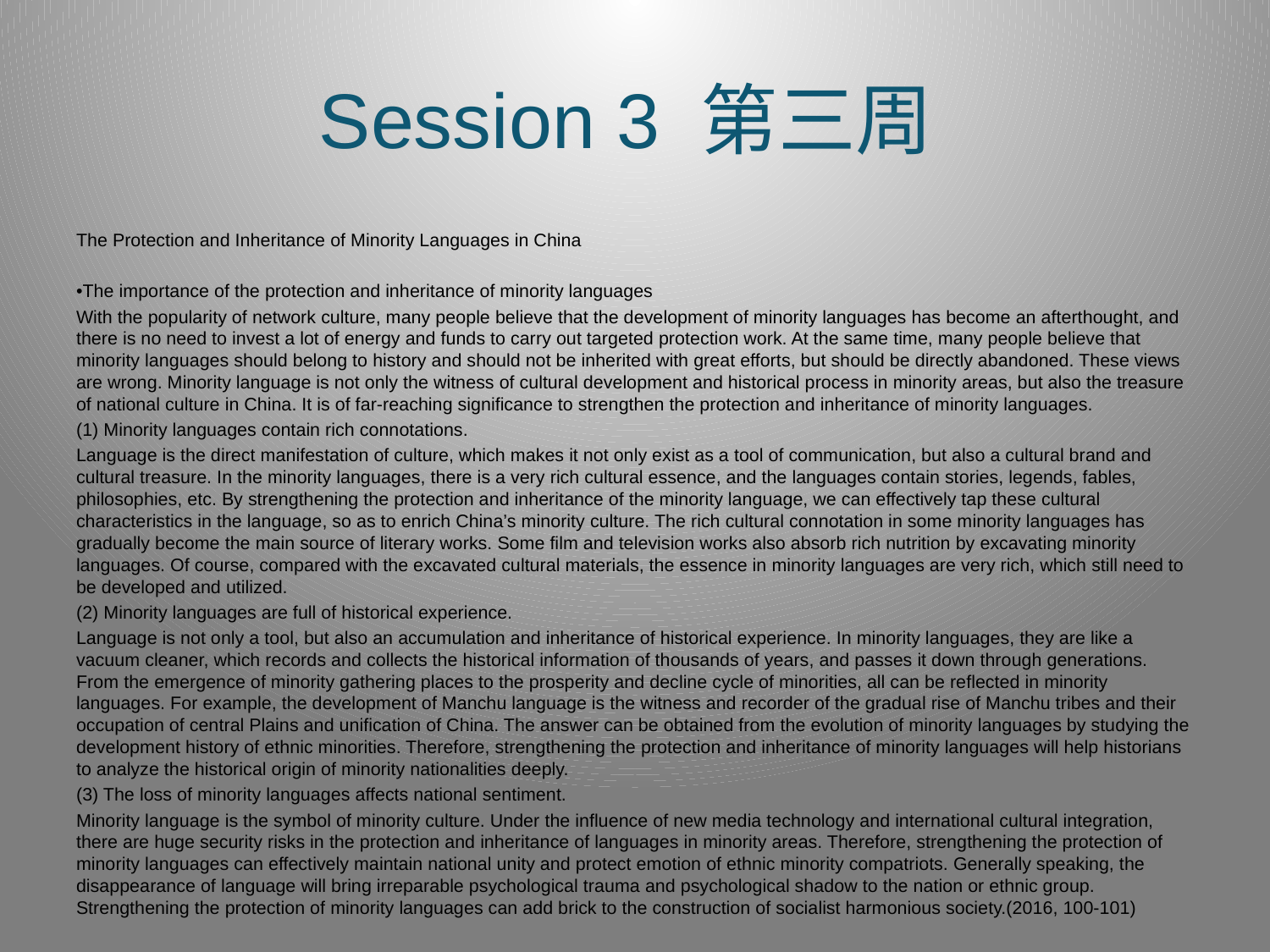

# Session 3 第三周
The Protection and Inheritance of Minority Languages in China

•The importance of the protection and inheritance of minority languages
With the popularity of network culture, many people believe that the development of minority languages has become an afterthought, and there is no need to invest a lot of energy and funds to carry out targeted protection work. At the same time, many people believe that minority languages should belong to history and should not be inherited with great efforts, but should be directly abandoned. These views are wrong. Minority language is not only the witness of cultural development and historical process in minority areas, but also the treasure of national culture in China. It is of far-reaching significance to strengthen the protection and inheritance of minority languages.
(1) Minority languages contain rich connotations.
Language is the direct manifestation of culture, which makes it not only exist as a tool of communication, but also a cultural brand and cultural treasure. In the minority languages, there is a very rich cultural essence, and the languages contain stories, legends, fables, philosophies, etc. By strengthening the protection and inheritance of the minority language, we can effectively tap these cultural characteristics in the language, so as to enrich China’s minority culture. The rich cultural connotation in some minority languages has gradually become the main source of literary works. Some film and television works also absorb rich nutrition by excavating minority languages. Of course, compared with the excavated cultural materials, the essence in minority languages are very rich, which still need to be developed and utilized.
(2) Minority languages are full of historical experience.
Language is not only a tool, but also an accumulation and inheritance of historical experience. In minority languages, they are like a vacuum cleaner, which records and collects the historical information of thousands of years, and passes it down through generations. From the emergence of minority gathering places to the prosperity and decline cycle of minorities, all can be reflected in minority languages. For example, the development of Manchu language is the witness and recorder of the gradual rise of Manchu tribes and their occupation of central Plains and unification of China. The answer can be obtained from the evolution of minority languages by studying the development history of ethnic minorities. Therefore, strengthening the protection and inheritance of minority languages will help historians to analyze the historical origin of minority nationalities deeply.
(3) The loss of minority languages affects national sentiment.
Minority language is the symbol of minority culture. Under the influence of new media technology and international cultural integration, there are huge security risks in the protection and inheritance of languages in minority areas. Therefore, strengthening the protection of minority languages can effectively maintain national unity and protect emotion of ethnic minority compatriots. Generally speaking, the disappearance of language will bring irreparable psychological trauma and psychological shadow to the nation or ethnic group. Strengthening the protection of minority languages can add brick to the construction of socialist harmonious society.(2016, 100-101)